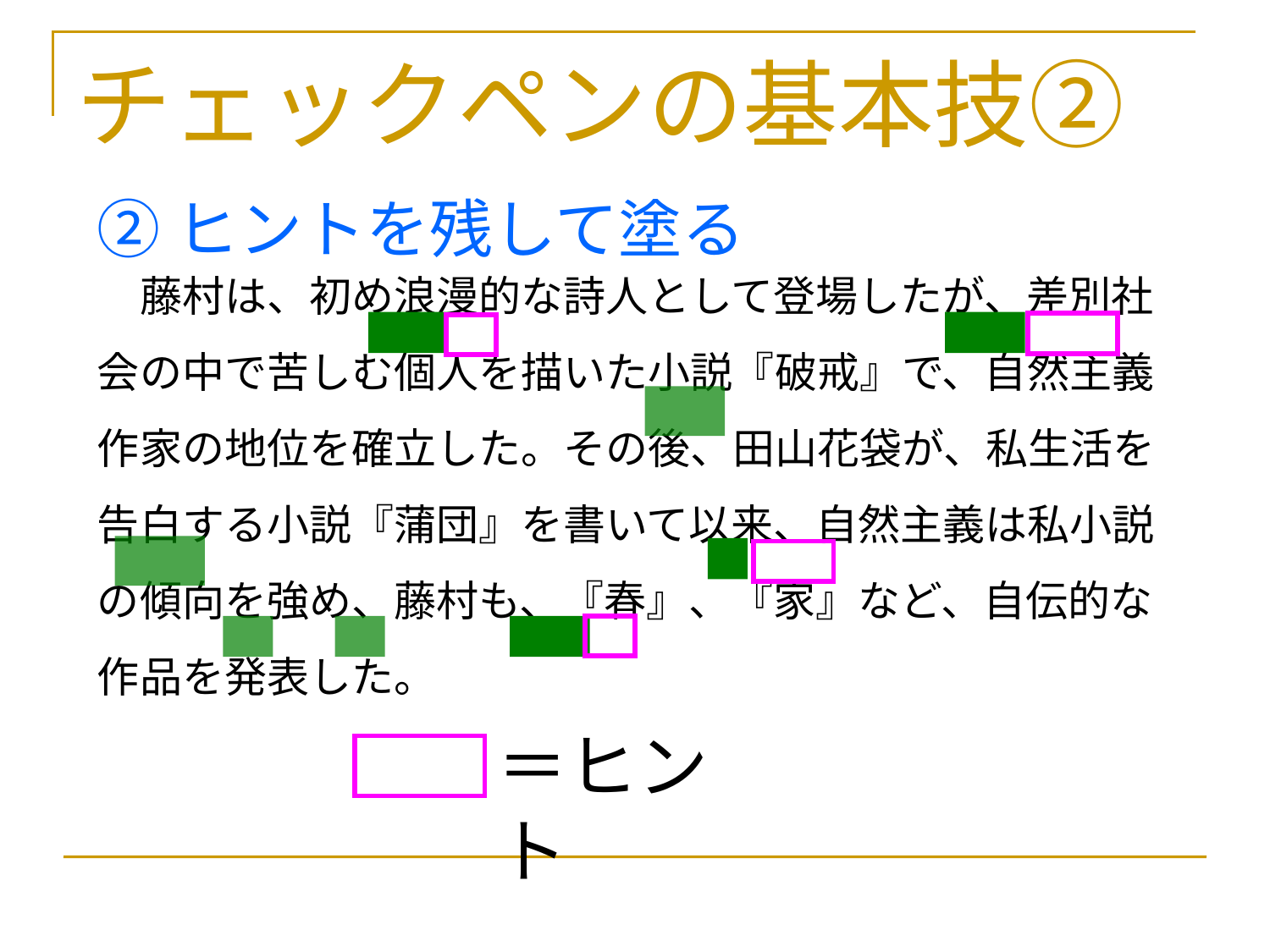

# チェックペンの基本技②
②ヒントを残して塗る

　藤村は、初め浪漫的な詩人として登場したが、差別社会の中で苦しむ個人を描いた小説『破戒』で、自然主義作家の地位を確立した。その後、田山花袋が、私生活を告白する小説『蒲団』を書いて以来、自然主義は私小説の傾向を強め、藤村も、『春』、『家』など、自伝的な作品を発表した。

＝ヒント